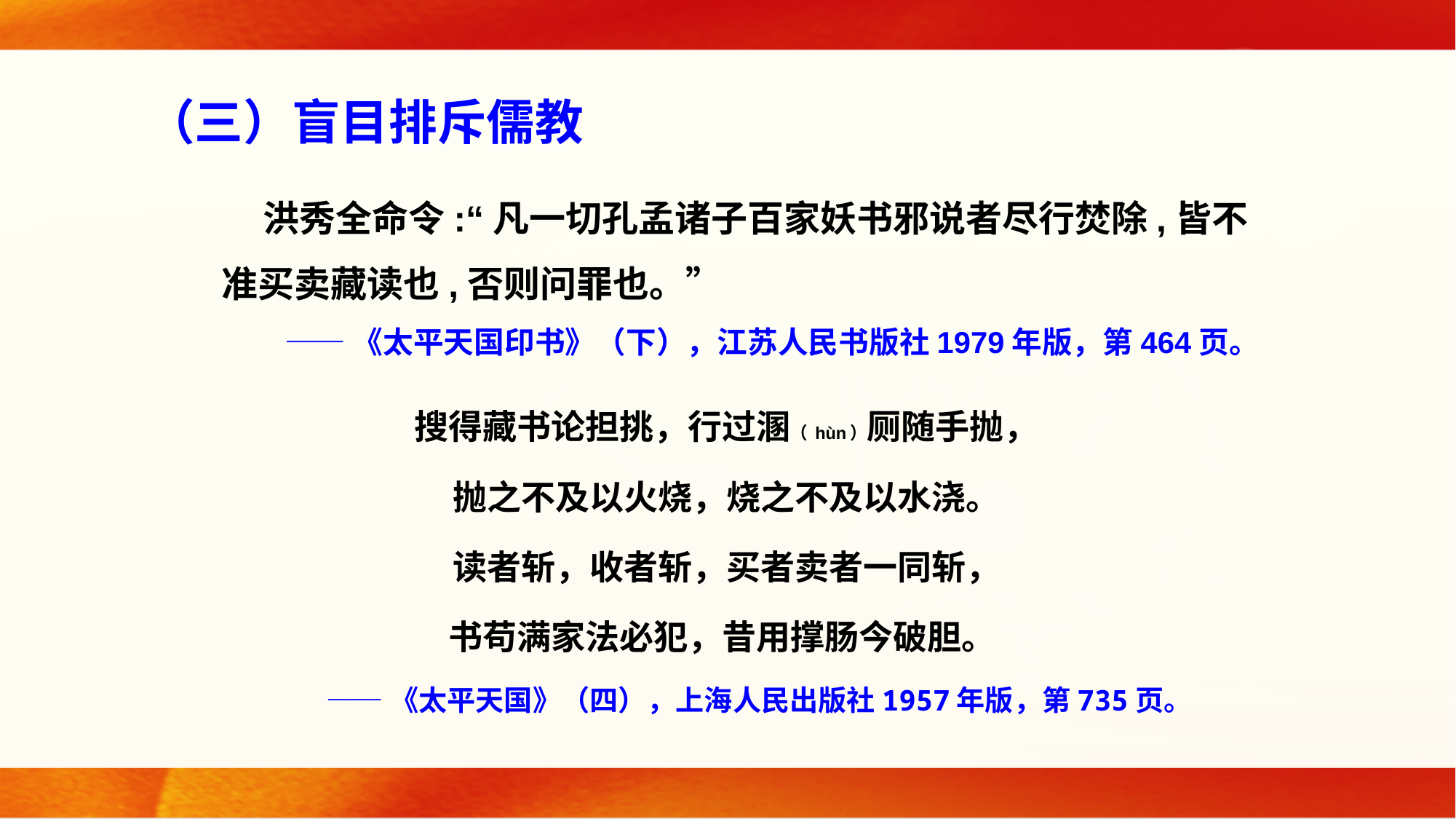

（三）盲目排斥儒教
    洪秀全命令:“凡一切孔孟诸子百家妖书邪说者尽行焚除,皆不准买卖藏读也,否则问罪也。”
——《太平天国印书》（下），江苏人民书版社1979年版，第464页。
搜得藏书论担挑，行过溷（ hùn）厕随手抛，
抛之不及以火烧，烧之不及以水浇。
读者斩，收者斩，买者卖者一同斩，
书苟满家法必犯，昔用撑肠今破胆。
       ——《太平天国》（四），上海人民出版社1957年版，第735页。